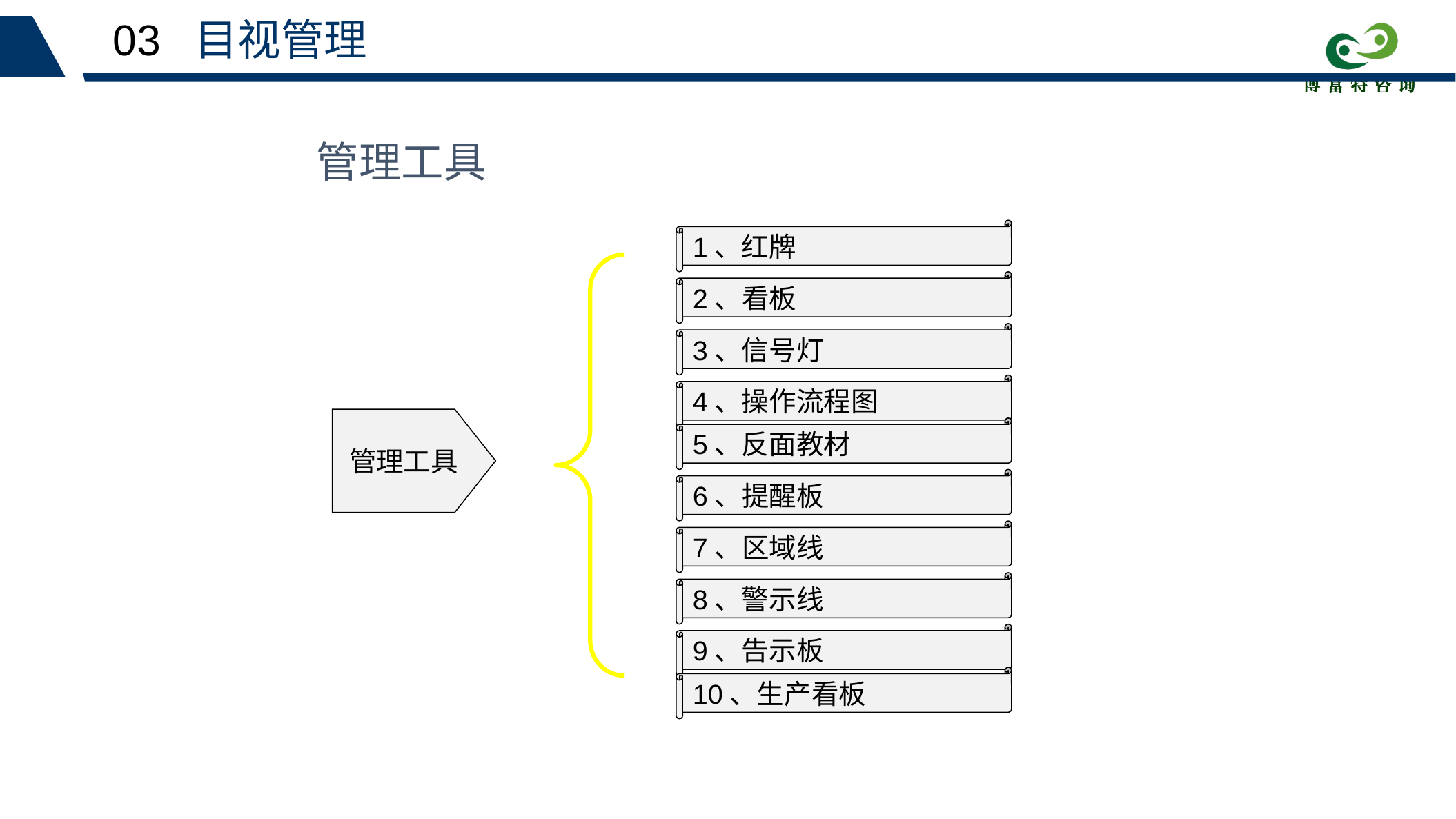

03  目视管理

管理工具
1、红牌

2、看板
3、信号灯
4、操作流程图
管理工具
5、反面教材
6、提醒板
7、区域线
8、警示线
9、告示板
10、生产看板